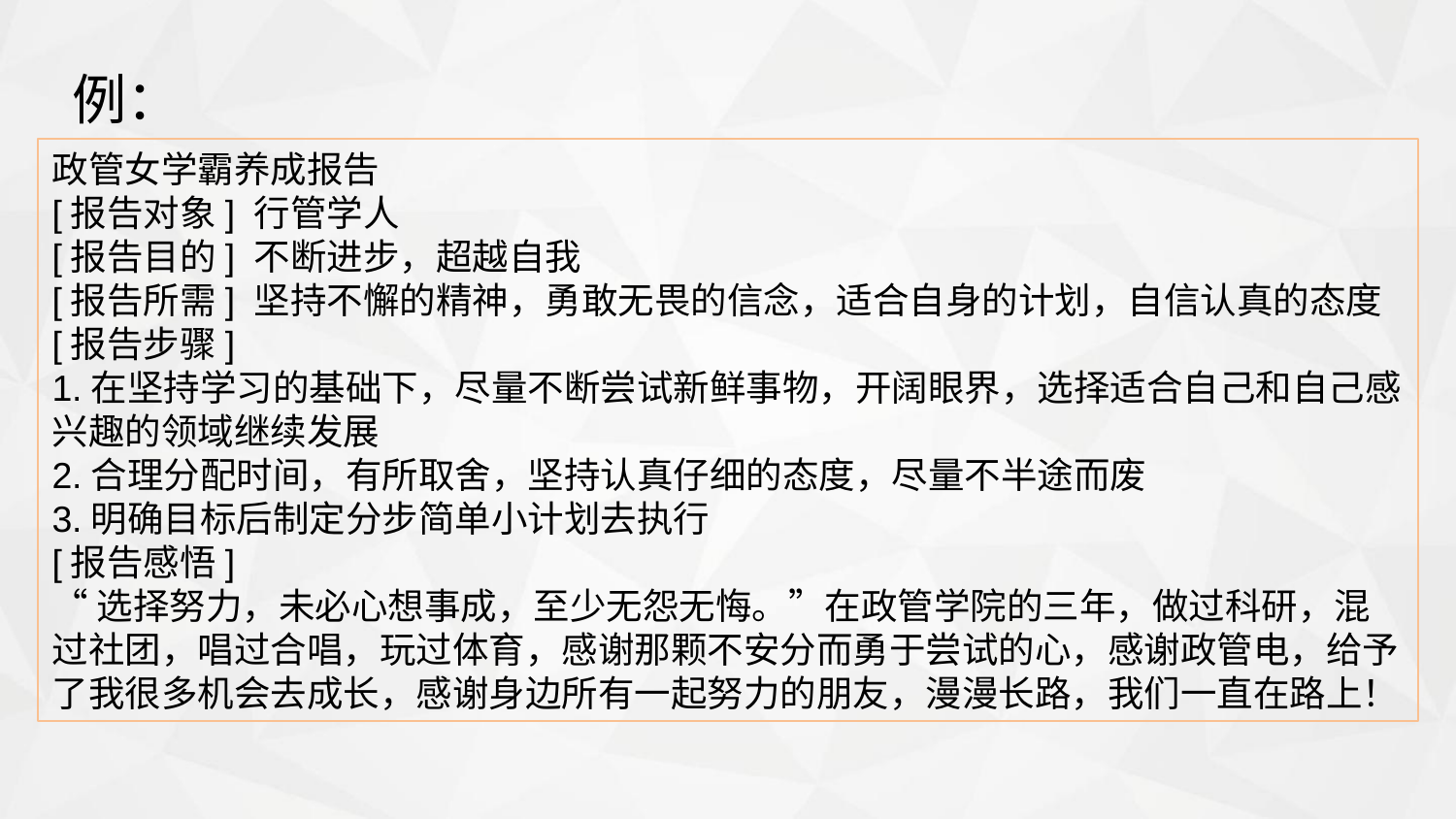

例：
政管女学霸养成报告
[报告对象] 行管学人
[报告目的] 不断进步，超越自我
[报告所需] 坚持不懈的精神，勇敢无畏的信念，适合自身的计划，自信认真的态度
[报告步骤]
1.在坚持学习的基础下，尽量不断尝试新鲜事物，开阔眼界，选择适合自己和自己感兴趣的领域继续发展
2.合理分配时间，有所取舍，坚持认真仔细的态度，尽量不半途而废
3.明确目标后制定分步简单小计划去执行
[报告感悟]
“选择努力，未必心想事成，至少无怨无悔。”在政管学院的三年，做过科研，混过社团，唱过合唱，玩过体育，感谢那颗不安分而勇于尝试的心，感谢政管电，给予了我很多机会去成长，感谢身边所有一起努力的朋友，漫漫长路，我们一直在路上！